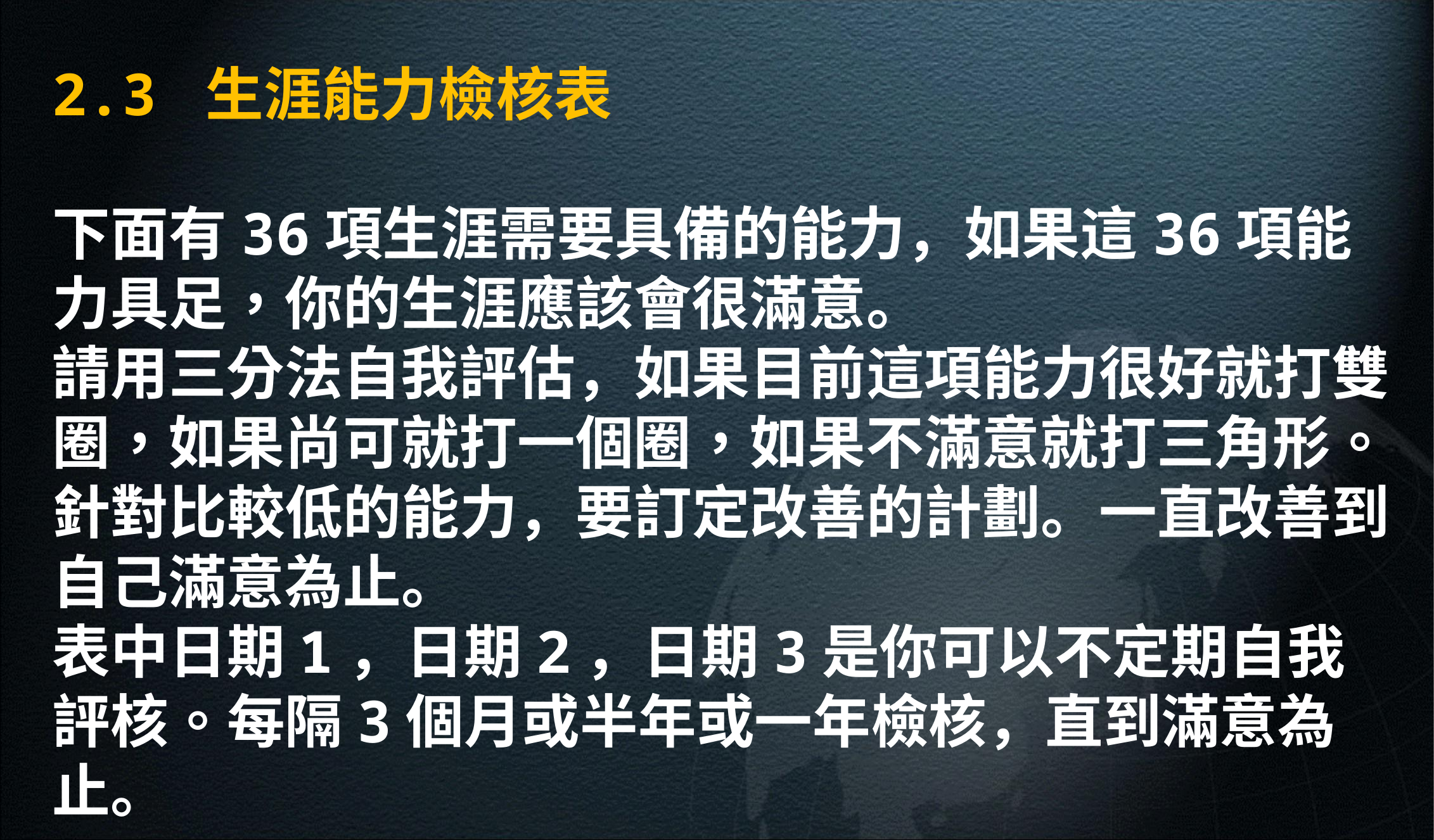

2.3 生涯能力檢核表

下面有36項生涯需要具備的能力，如果這36項能力具足，你的生涯應該會很滿意。
請用三分法自我評估，如果目前這項能力很好就打雙圈，如果尚可就打一個圈，如果不滿意就打三角形。
針對比較低的能力，要訂定改善的計劃。一直改善到自己滿意為止。
表中日期1，日期2，日期3是你可以不定期自我評核。每隔3個月或半年或一年檢核，直到滿意為止。